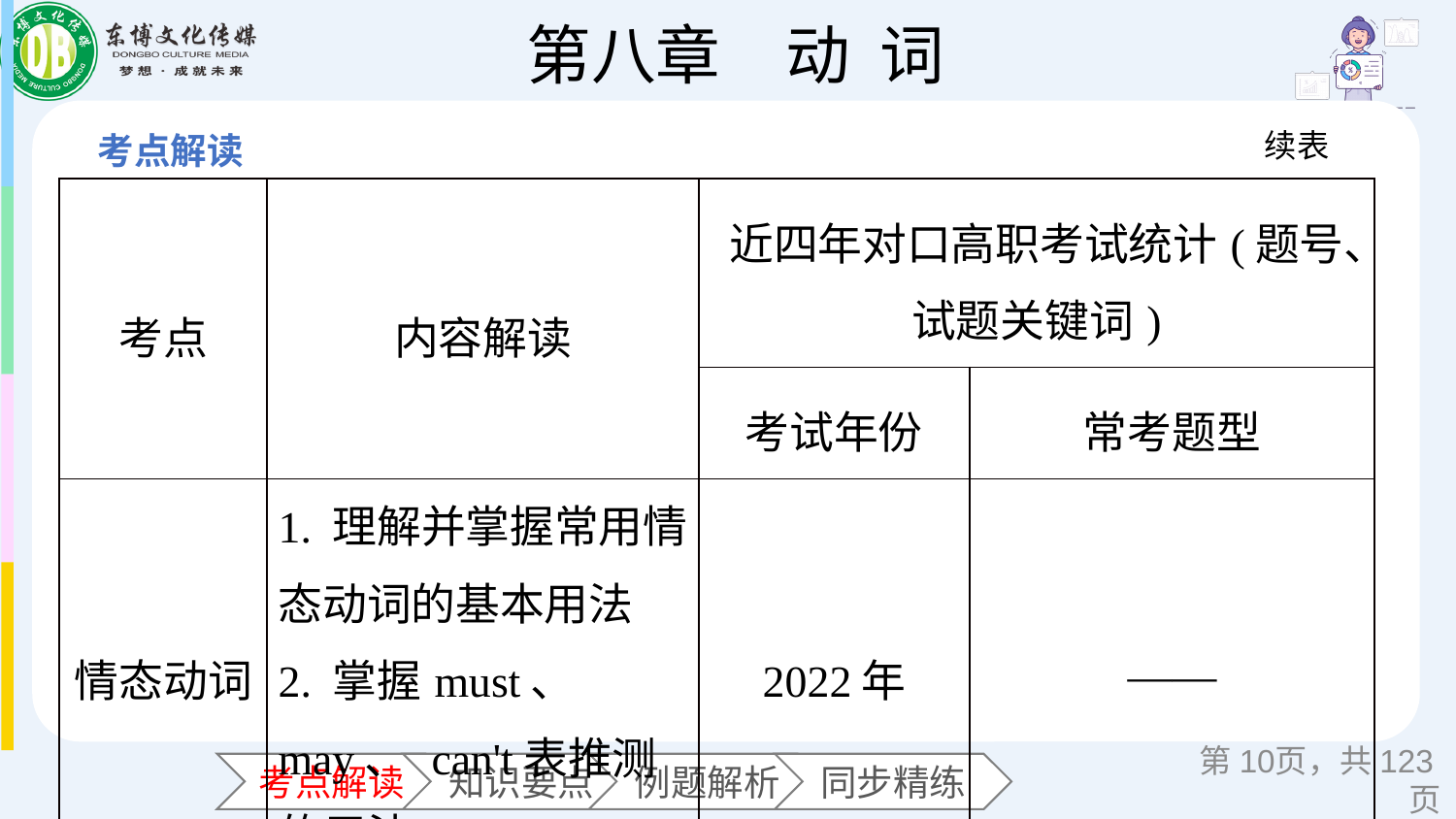

续表
| 考点 | 内容解读 | 近四年对口高职考试统计(题号、试题关键词) |  |
| --- | --- | --- | --- |
|  |  | 考试年份 | 常考题型 |
| 情态动词 | 1. 理解并掌握常用情态动词的基本用法 2. 掌握must、 may、 can't表推测的用法 | 2022年 | —— |
第10页，共123页